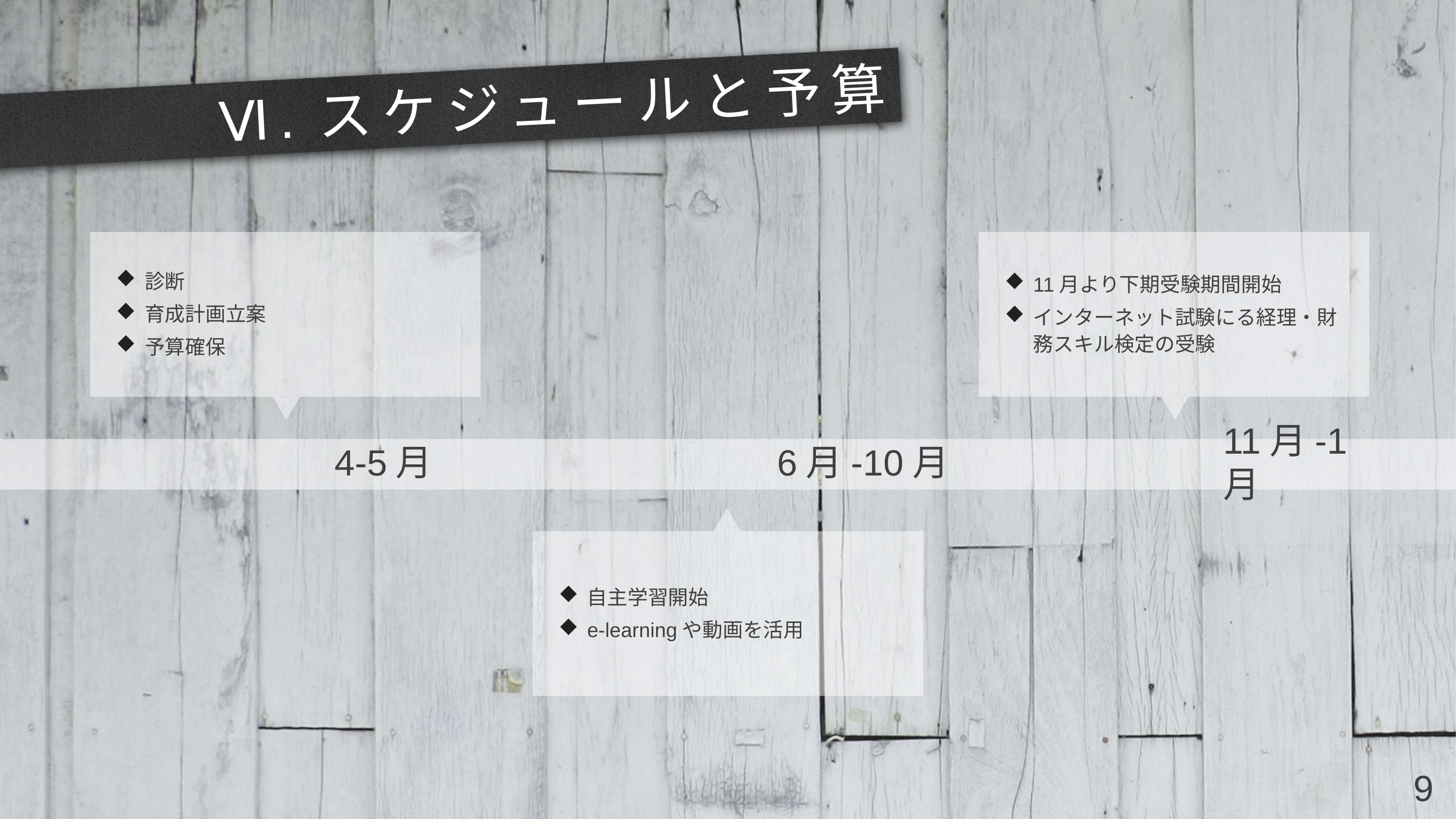

# Ⅵ.スケジュールと予算
診断
育成計画立案
予算確保
11月より下期受験期間開始
インターネット試験にる経理・財務スキル検定の受験
4-5月
6月-10月
11月-1月
自主学習開始
e-learningや動画を活用
9